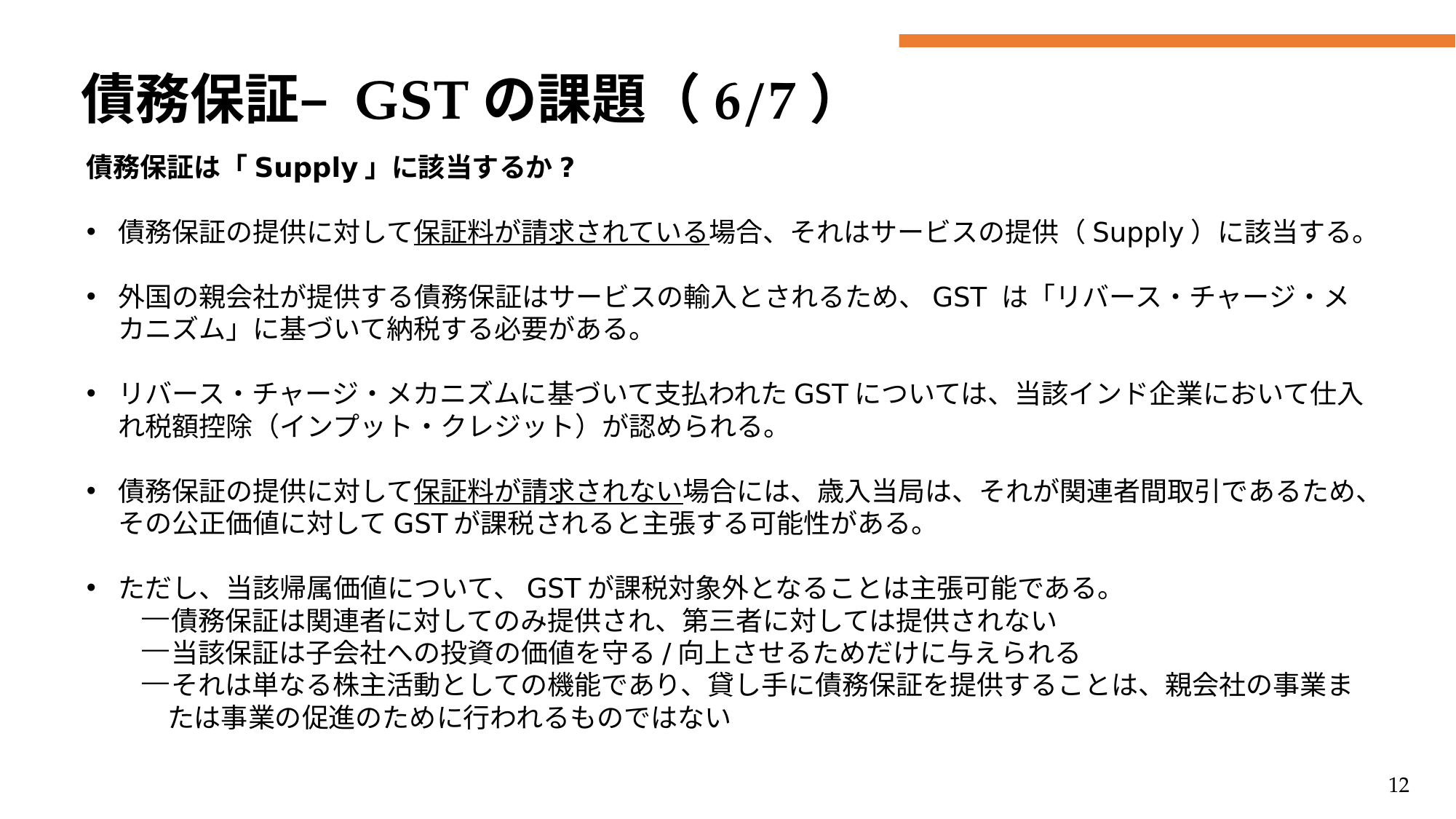

# 債務保証– GSTの課題（6/7）
債務保証は「Supply」に該当するか?

債務保証の提供に対して保証料が請求されている場合、それはサービスの提供（Supply）に該当する。

外国の親会社が提供する債務保証はサービスの輸入とされるため、GST は「リバース・チャージ・メカニズム」に基づいて納税する必要がある。

リバース・チャージ・メカニズムに基づいて支払われたGSTについては、当該インド企業において仕入れ税額控除（インプット・クレジット）が認められる。

債務保証の提供に対して保証料が請求されない場合には、歳入当局は、それが関連者間取引であるため、その公正価値に対してGSTが課税されると主張する可能性がある。

ただし、当該帰属価値について、GSTが課税対象外となることは主張可能である。
債務保証は関連者に対してのみ提供され、第三者に対しては提供されない
当該保証は子会社への投資の価値を守る/向上させるためだけに与えられる
それは単なる株主活動としての機能であり、貸し手に債務保証を提供することは、親会社の事業または事業の促進のために行われるものではない

12